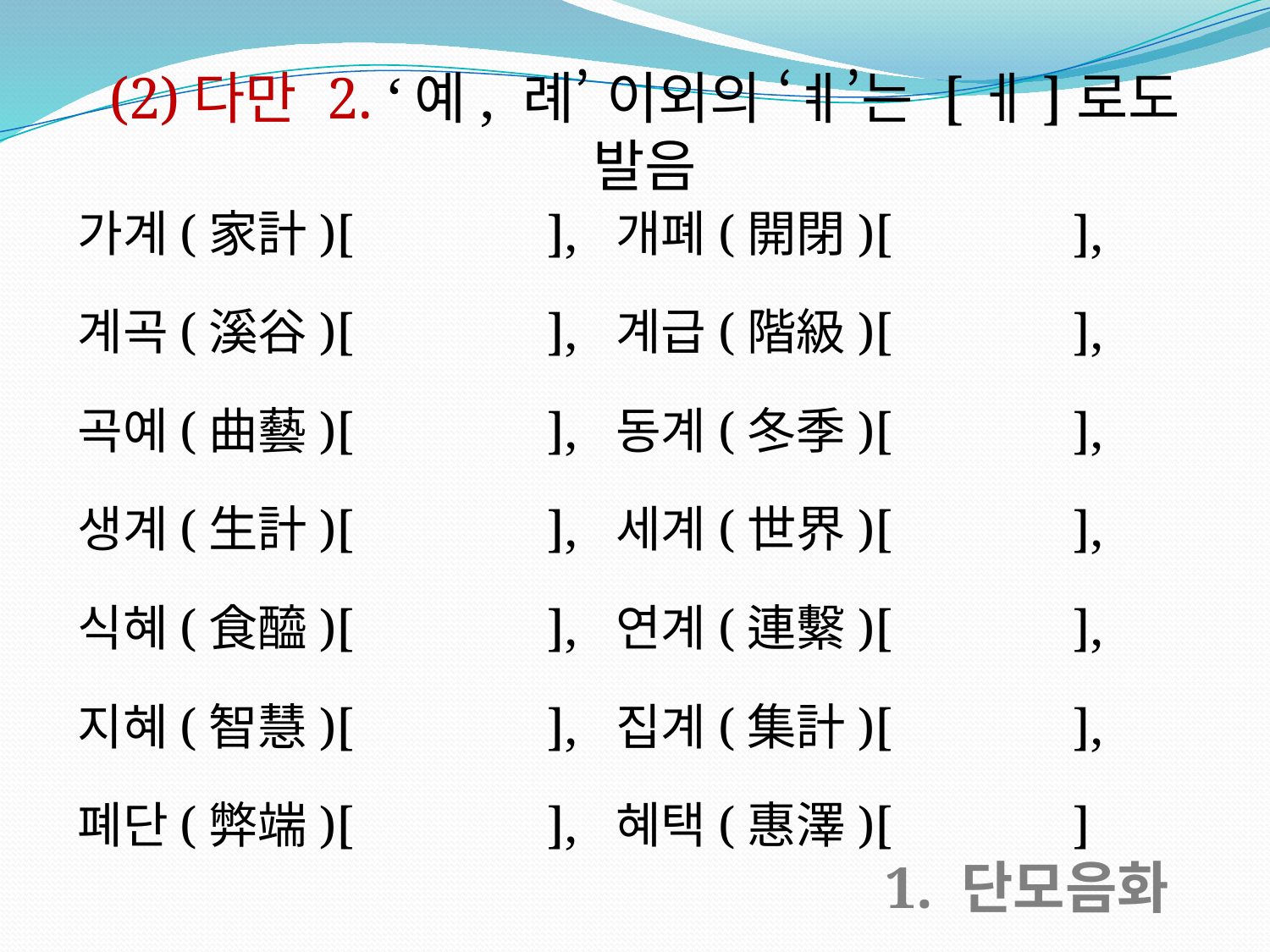

(2)다만 2. ‘예, 례’ 이외의 ‘ㅖ’는 [ㅔ]로도 발음
가계(家計)[               ],  개폐(開閉)[              ],
계곡(溪谷)[               ],  계급(階級)[              ],
곡예(曲藝)[               ],  동계(冬季)[              ],
생계(生計)[               ],  세계(世界)[              ],
식혜(食醯)[               ],  연계(連繫)[              ],
지혜(智慧)[               ],  집계(集計)[              ],
폐단(弊端)[               ],  혜택(惠澤)[              ]
1. 단모음화